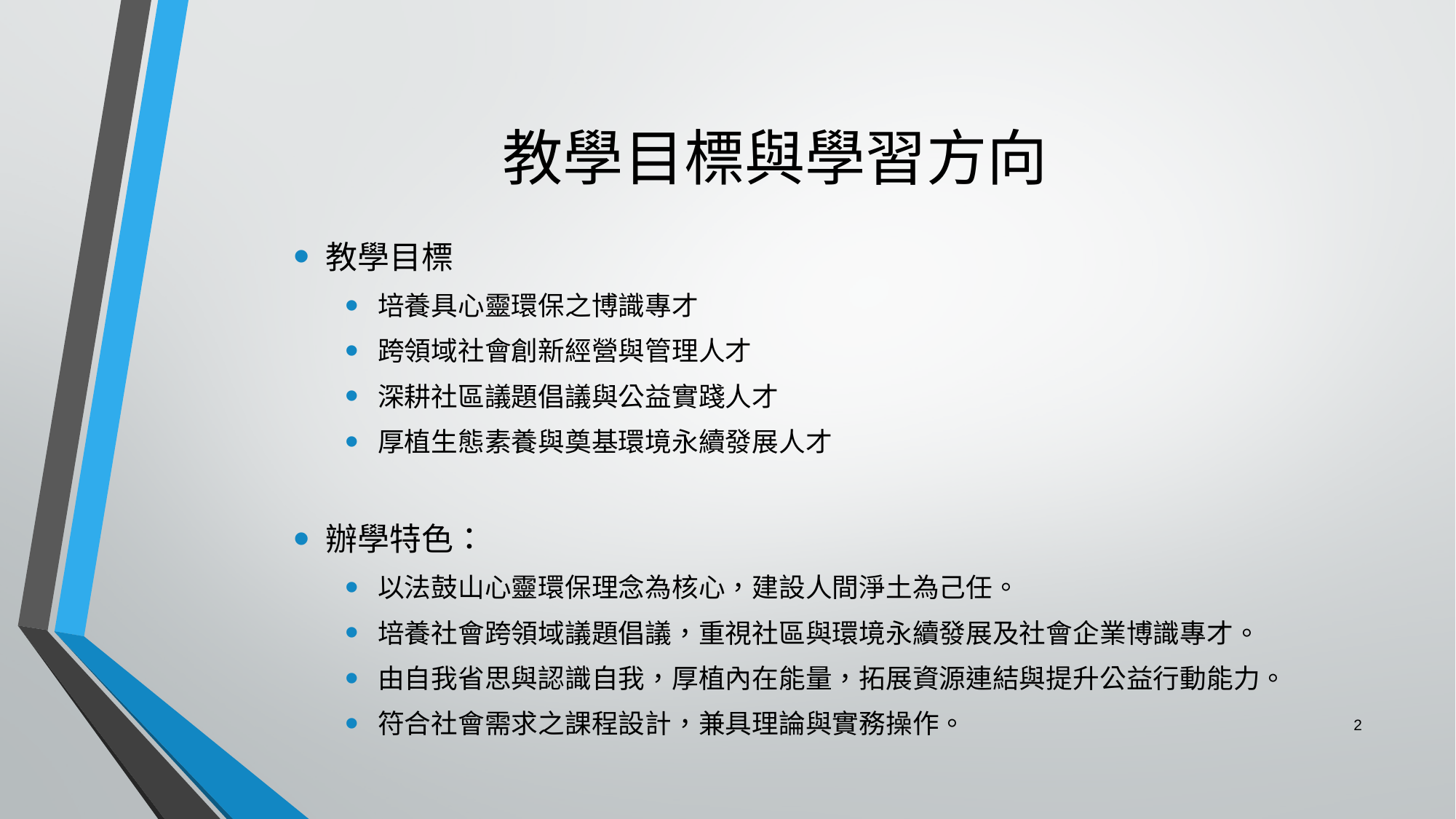

# 教學目標與學習方向
教學目標
培養具心靈環保之博識專才
跨領域社會創新經營與管理人才
深耕社區議題倡議與公益實踐人才
厚植生態素養與奠基環境永續發展人才

辦學特色：
以法鼓山心靈環保理念為核心，建設人間淨土為己任。
培養社會跨領域議題倡議，重視社區與環境永續發展及社會企業博識專才。
由自我省思與認識自我，厚植內在能量，拓展資源連結與提升公益行動能力。
符合社會需求之課程設計，兼具理論與實務操作。
2